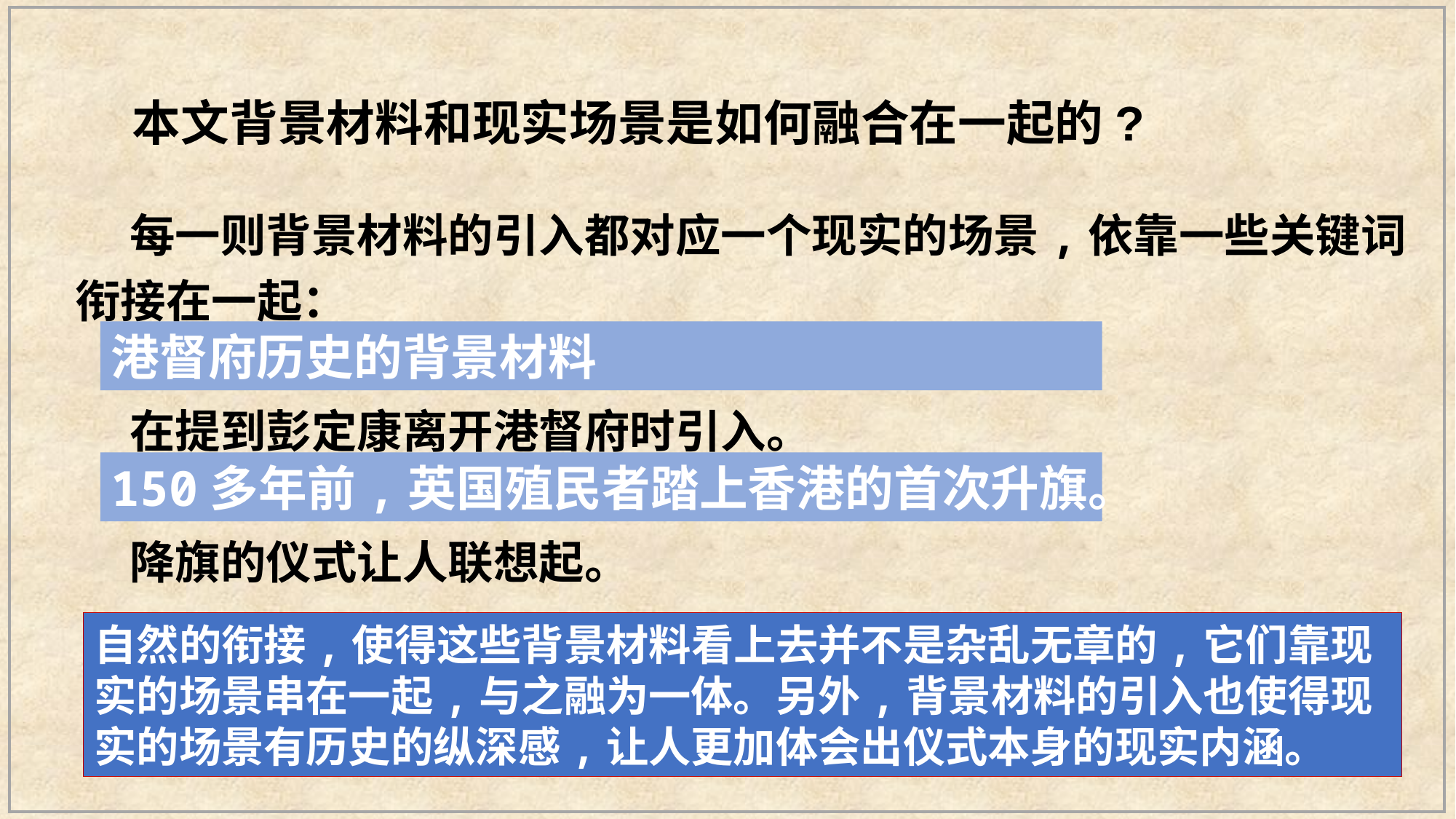

本文背景材料和现实场景是如何融合在一起的?
每一则背景材料的引入都对应一个现实的场景,依靠一些关键词衔接在一起：

在提到彭定康离开港督府时引入。

降旗的仪式让人联想起。
港督府历史的背景材料
150多年前,英国殖民者踏上香港的首次升旗。
自然的衔接,使得这些背景材料看上去并不是杂乱无章的,它们靠现实的场景串在一起,与之融为一体。另外,背景材料的引入也使得现实的场景有历史的纵深感,让人更加体会出仪式本身的现实内涵。